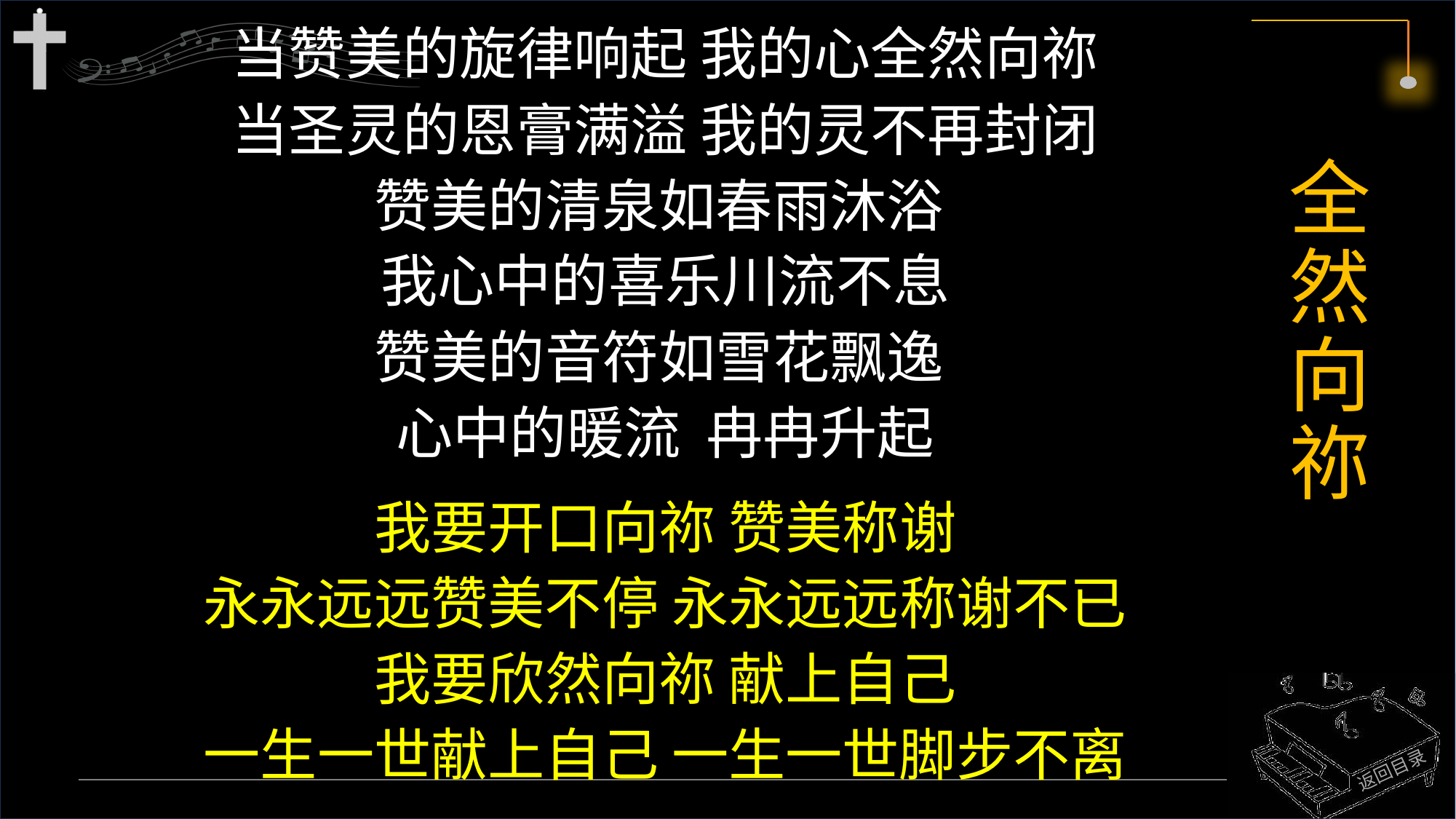

当赞美的旋律响起 我的心全然向祢
当圣灵的恩膏满溢 我的灵不再封闭
赞美的清泉如春雨沐浴
我心中的喜乐川流不息
赞美的音符如雪花飘逸
心中的暖流  冉冉升起

我要开口向祢 赞美称谢
永永远远赞美不停 永永远远称谢不已
我要欣然向祢 献上自己
一生一世献上自己 一生一世脚步不离
# 全然向祢